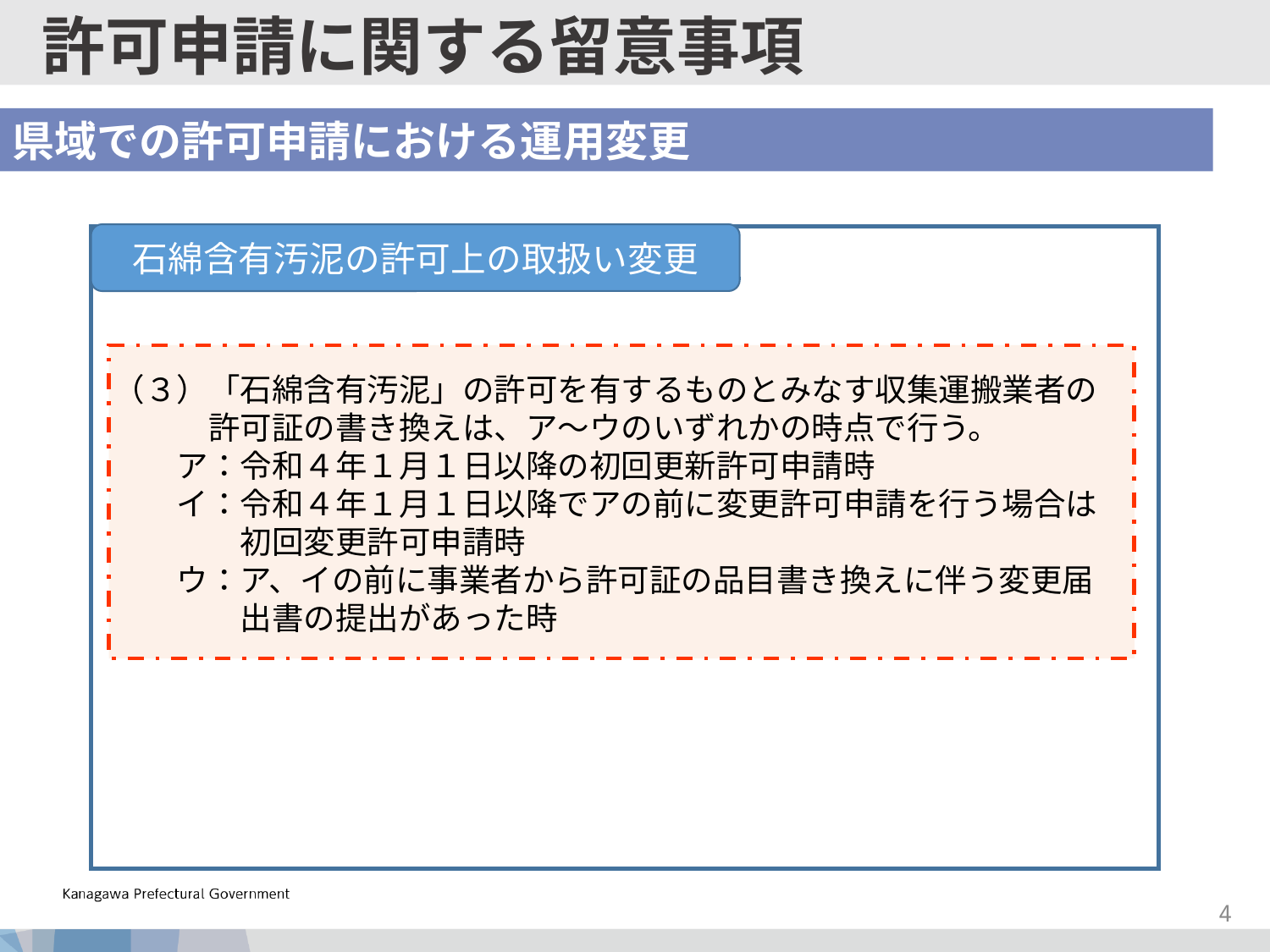

許可申請に関する留意事項

県域での許可申請における運用変更
石綿含有汚泥の許可上の取扱い変更

（３）「石綿含有汚泥」の許可を有するものとみなす収集運搬業者の
　　　許可証の書き換えは、ア～ウのいずれかの時点で行う。
　　ア：令和４年１月１日以降の初回更新許可申請時
　　イ：令和４年１月１日以降でアの前に変更許可申請を行う場合は
　　　　初回変更許可申請時
　　ウ：ア、イの前に事業者から許可証の品目書き換えに伴う変更届
　　　　出書の提出があった時
4